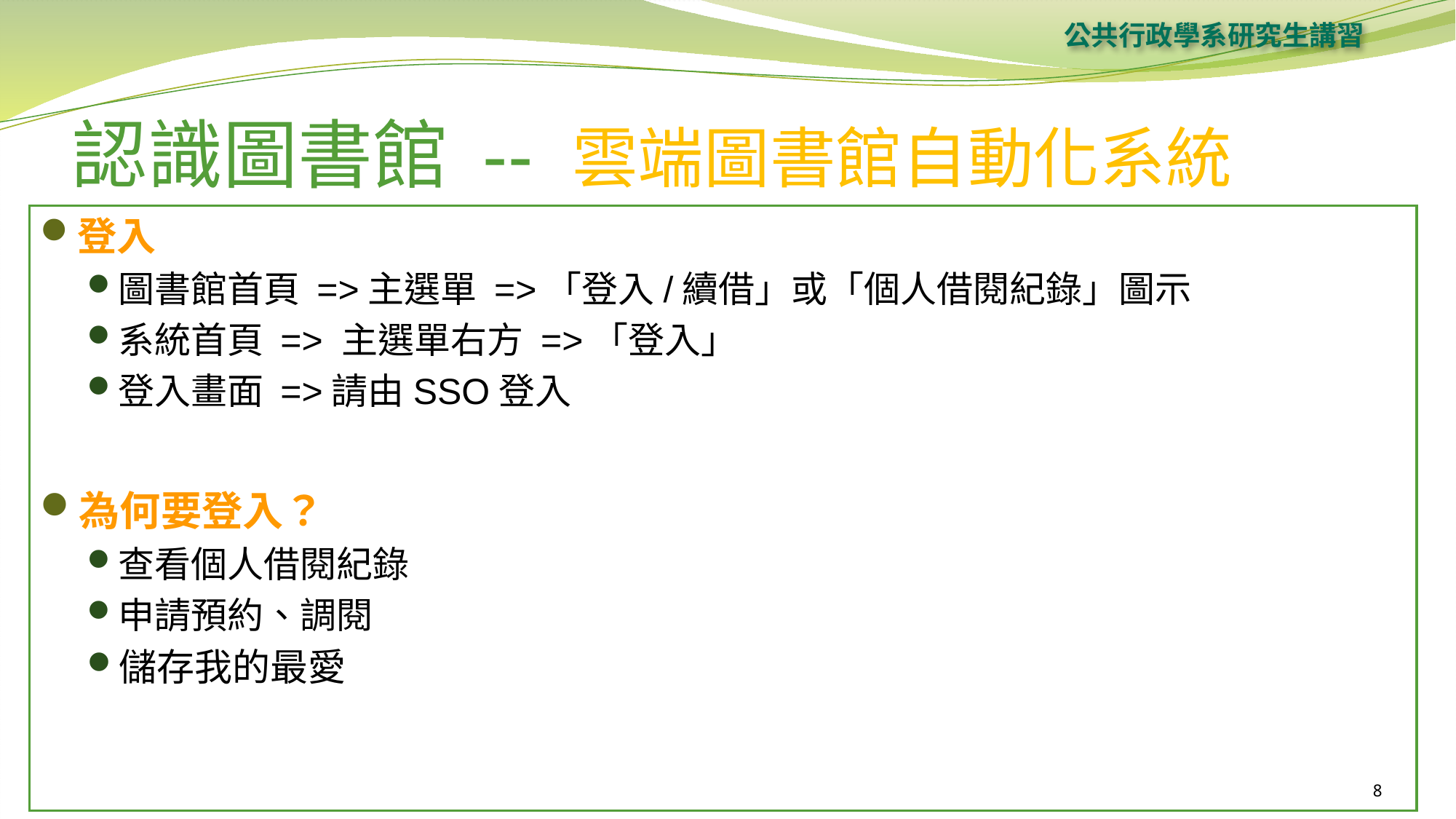

公共行政學系研究生講習
# 認識圖書館 -- 雲端圖書館自動化系統
登入
圖書館首頁 =>主選單 =>「登入/續借」或「個人借閱紀錄」圖示
系統首頁 => 主選單右方 =>「登入」
登入畫面 =>請由SSO登入

為何要登入？
查看個人借閱紀錄
申請預約、調閱
儲存我的最愛

8